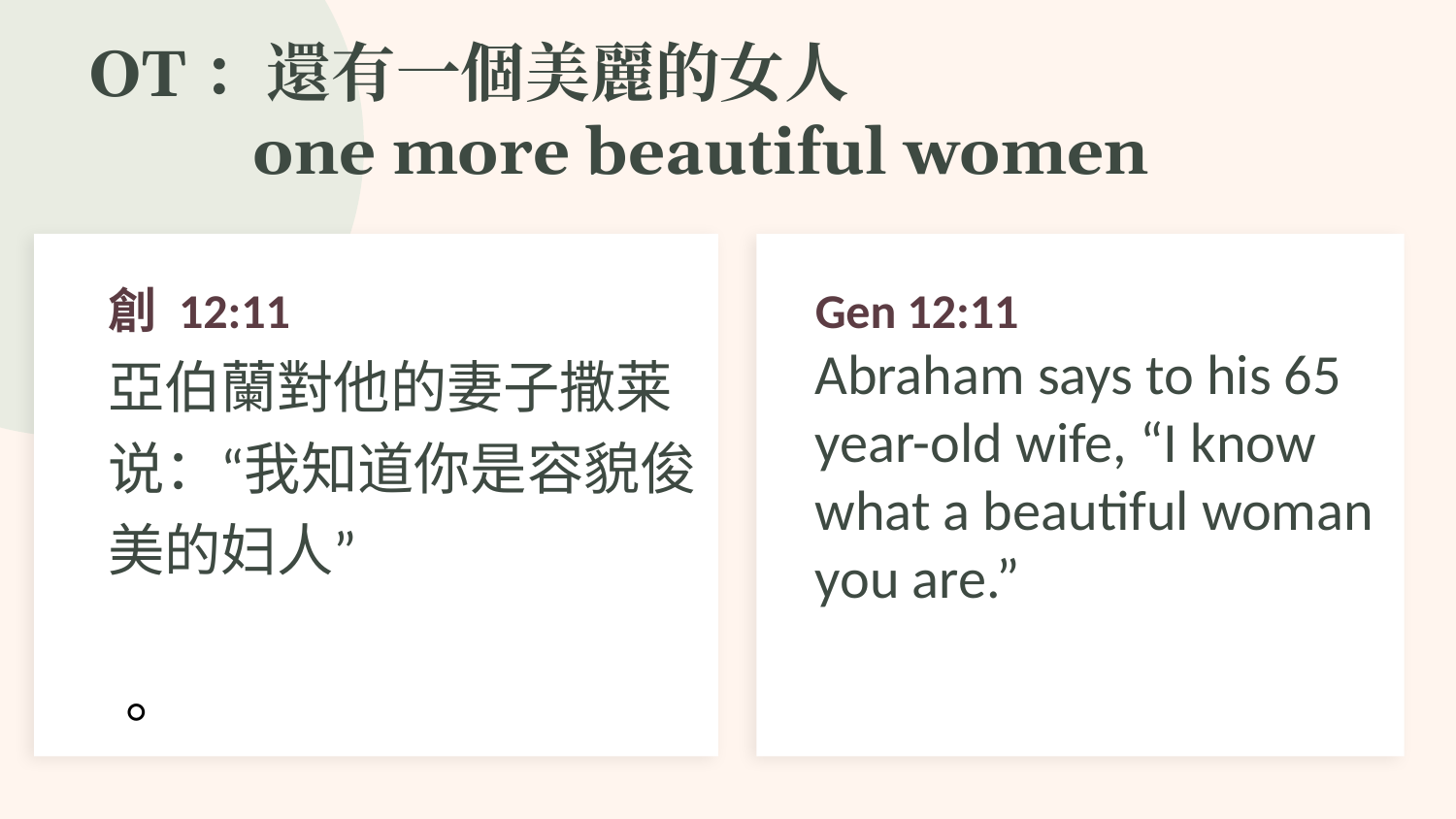

OT：還有一個美麗的女人
         one more beautiful women

創 12:11
亞伯蘭對他的妻子撒莱说：“我知道你是容貌俊美的妇人”

。
Gen 12:11
Abraham says to his 65 year-old wife, “I know what a beautiful woman you are.”